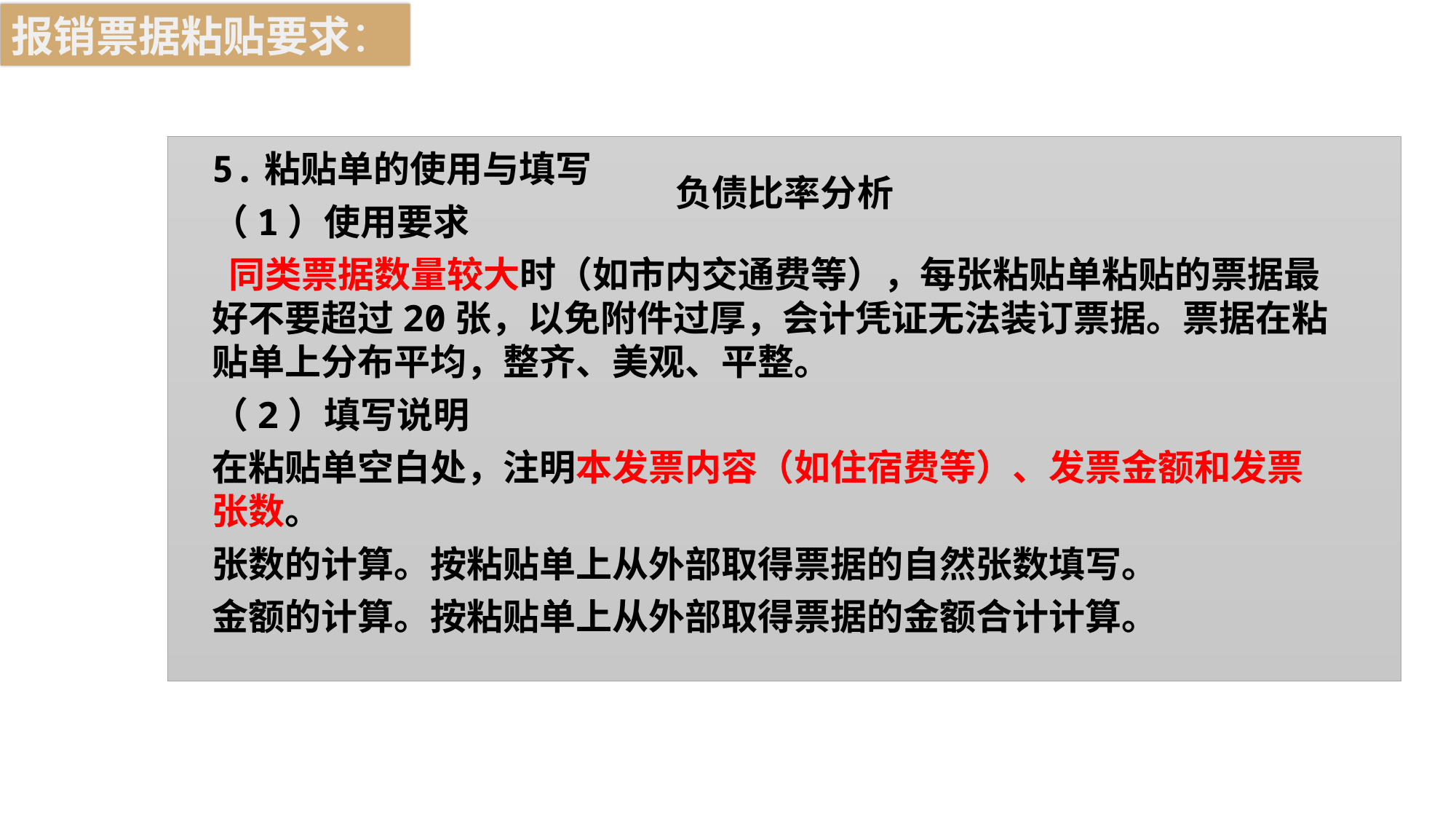

报销票据粘贴要求：

### Chart: 负债比率分析

| Category |
|---|
5.粘贴单的使用与填写
（1）使用要求
 同类票据数量较大时（如市内交通费等），每张粘贴单粘贴的票据最好不要超过20张，以免附件过厚，会计凭证无法装订票据。票据在粘贴单上分布平均，整齐、美观、平整。
（2）填写说明
在粘贴单空白处，注明本发票内容（如住宿费等）、发票金额和发票张数。
张数的计算。按粘贴单上从外部取得票据的自然张数填写。
金额的计算。按粘贴单上从外部取得票据的金额合计计算。